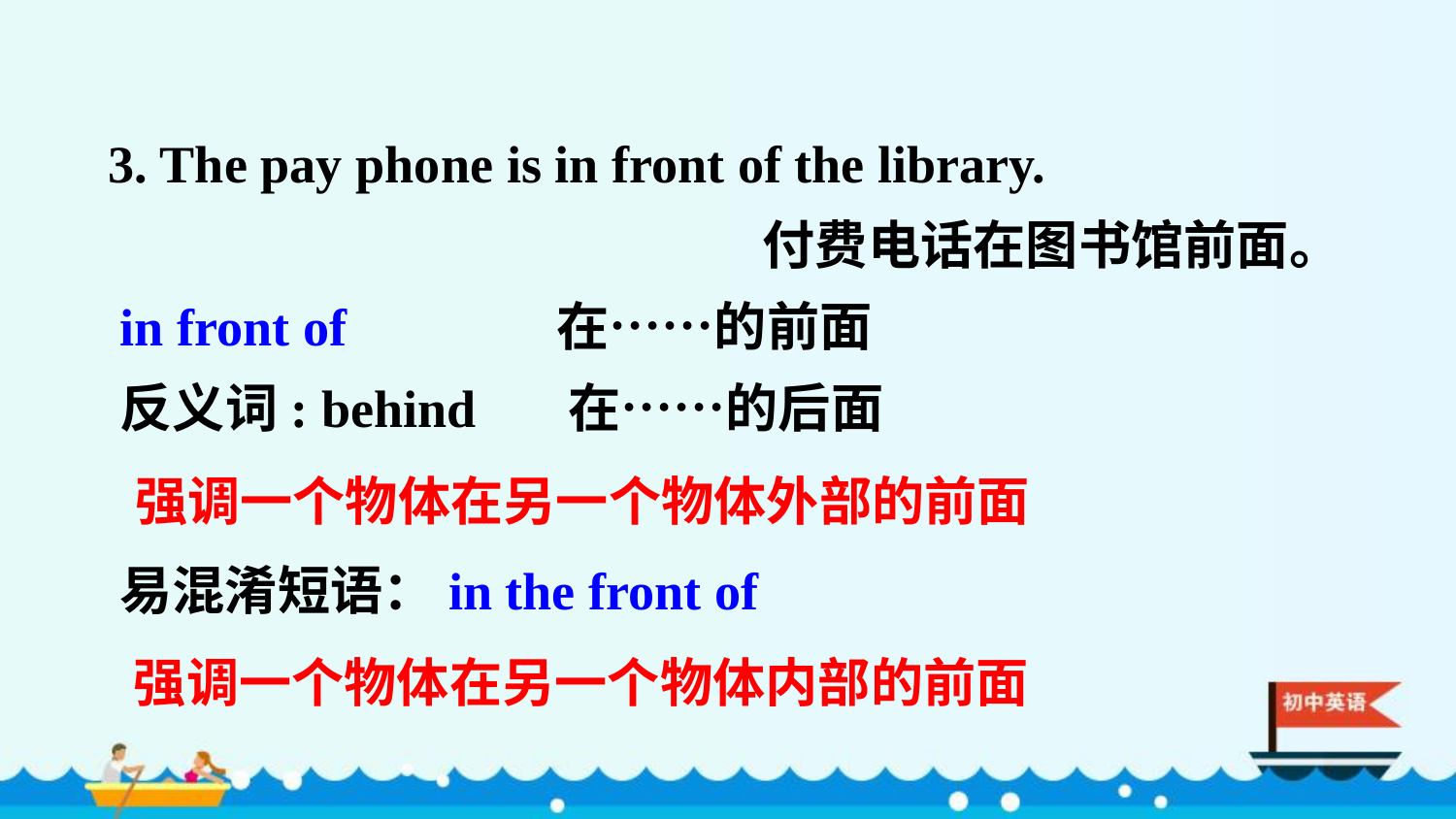

3. The pay phone is in front of the library.
                                                      付费电话在图书馆前面。
in front of               在……的前面
反义词: behind      在……的后面
强调一个物体在另一个物体外部的前面
易混淆短语：in the front of
强调一个物体在另一个物体内部的前面